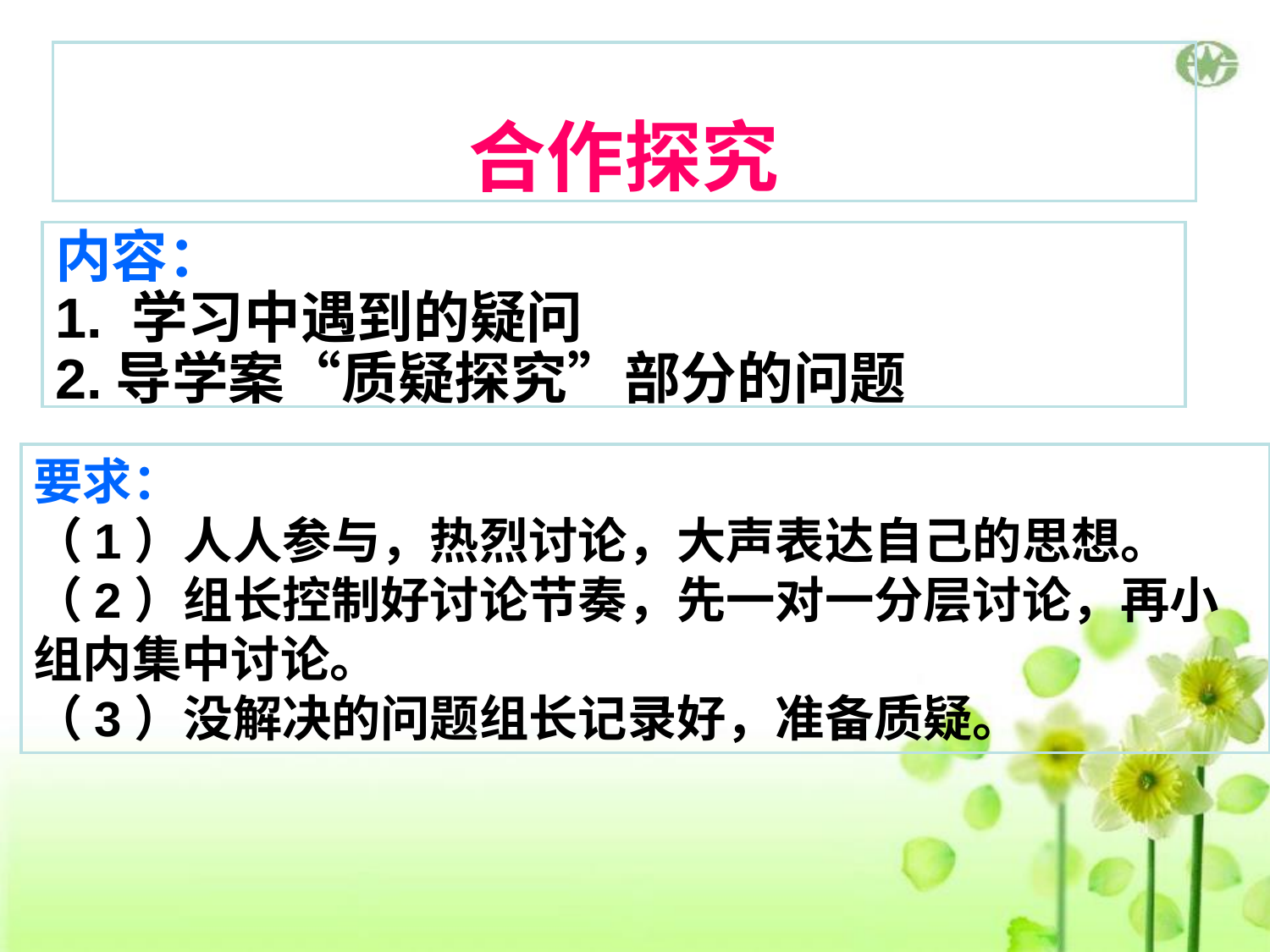

合作探究
内容：
1. 学习中遇到的疑问
2.导学案“质疑探究”部分的问题

要求：
（1）人人参与，热烈讨论，大声表达自己的思想。
（2）组长控制好讨论节奏，先一对一分层讨论，再小组内集中讨论。
（3）没解决的问题组长记录好，准备质疑。